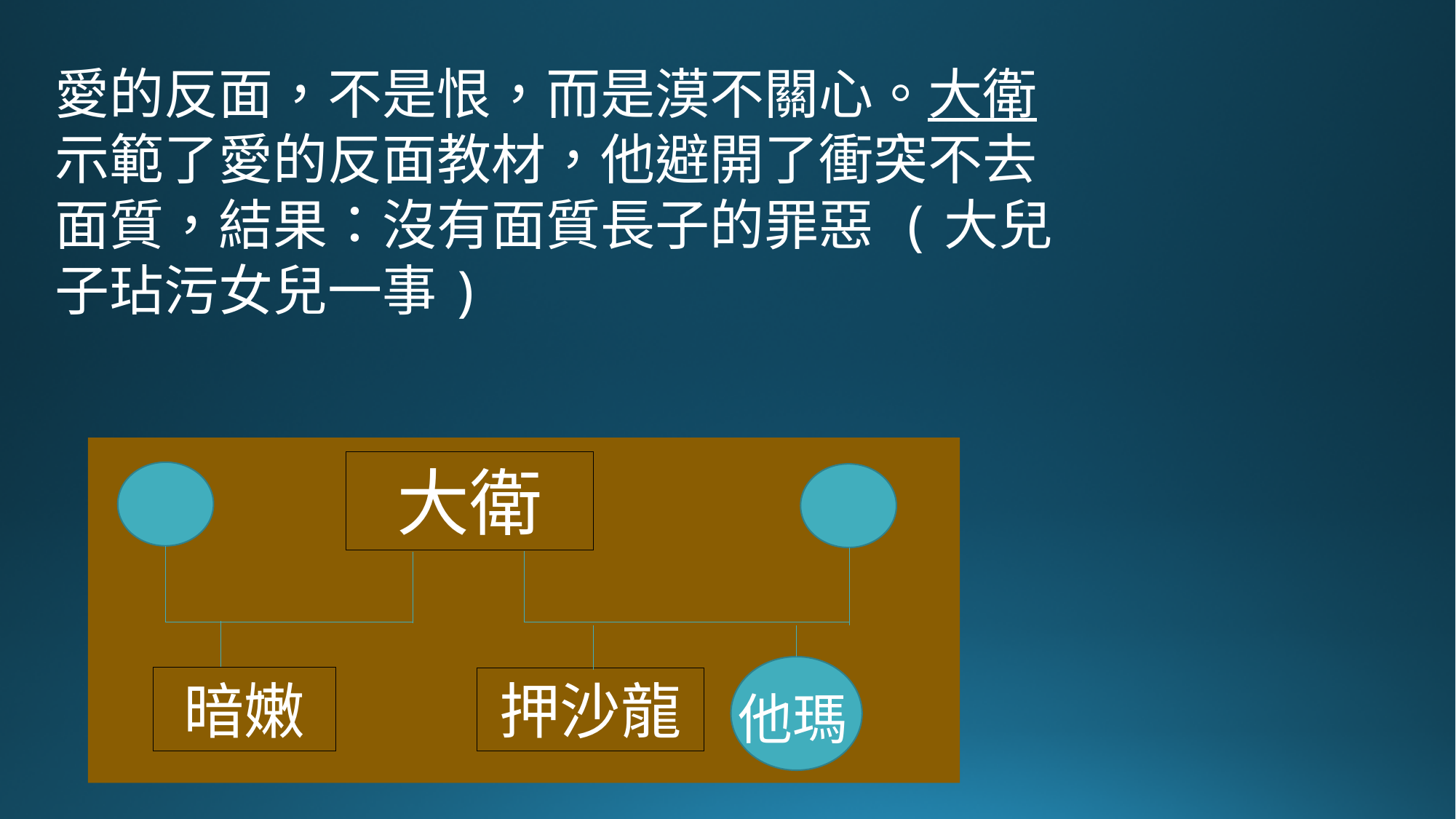

愛的反面，不是恨，而是漠不關心。大衛示範了愛的反面教材，他避開了衝突不去面質，結果：沒有面質長子的罪惡 (大兒子玷污女兒一事)

大衛

暗嫩
押沙龍
他瑪